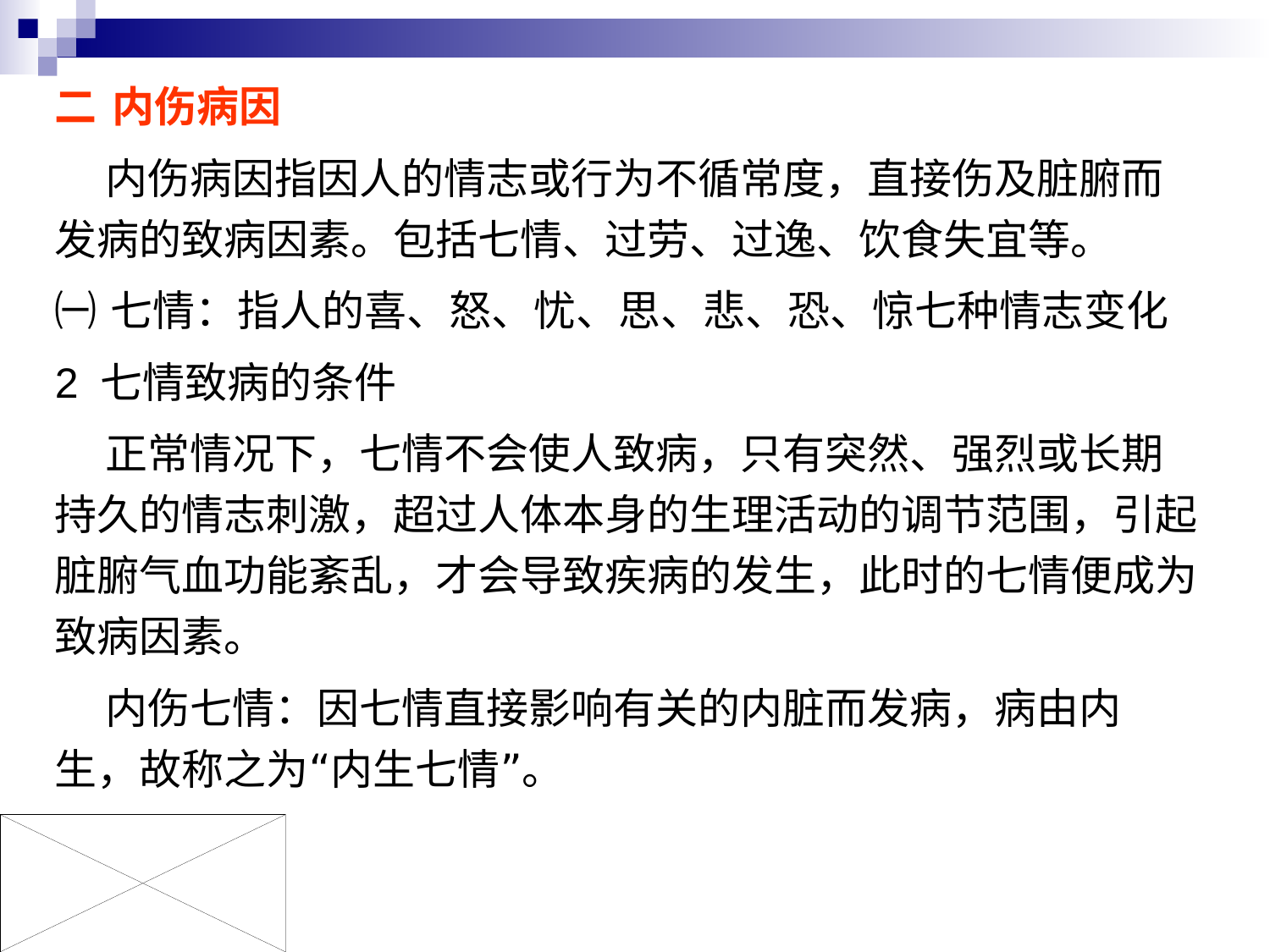

二 内伤病因
   内伤病因指因人的情志或行为不循常度，直接伤及脏腑而发病的致病因素。包括七情、过劳、过逸、饮食失宜等。
㈠ 七情：指人的喜、怒、忧、思、悲、恐、惊七种情志变化
2 七情致病的条件
   正常情况下，七情不会使人致病，只有突然、强烈或长期持久的情志刺激，超过人体本身的生理活动的调节范围，引起脏腑气血功能紊乱，才会导致疾病的发生，此时的七情便成为致病因素。
   内伤七情：因七情直接影响有关的内脏而发病，病由内生，故称之为“内生七情”。